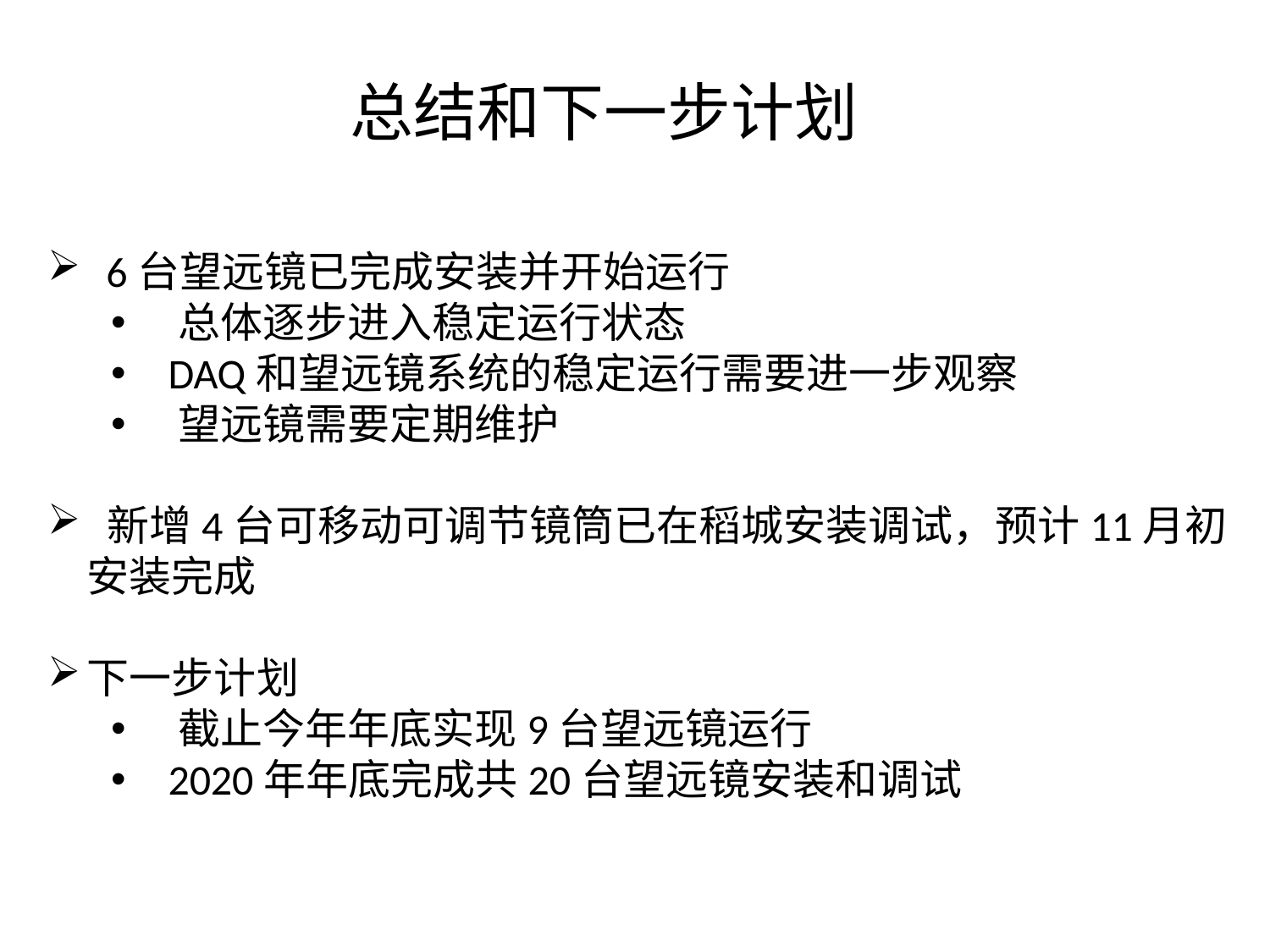

总结和下一步计划
  6台望远镜已完成安装并开始运行
 总体逐步进入稳定运行状态
 DAQ和望远镜系统的稳定运行需要进一步观察
 望远镜需要定期维护

 新增4台可移动可调节镜筒已在稻城安装调试，预计11月初安装完成

下一步计划
 截止今年年底实现9台望远镜运行
 2020年年底完成共20台望远镜安装和调试